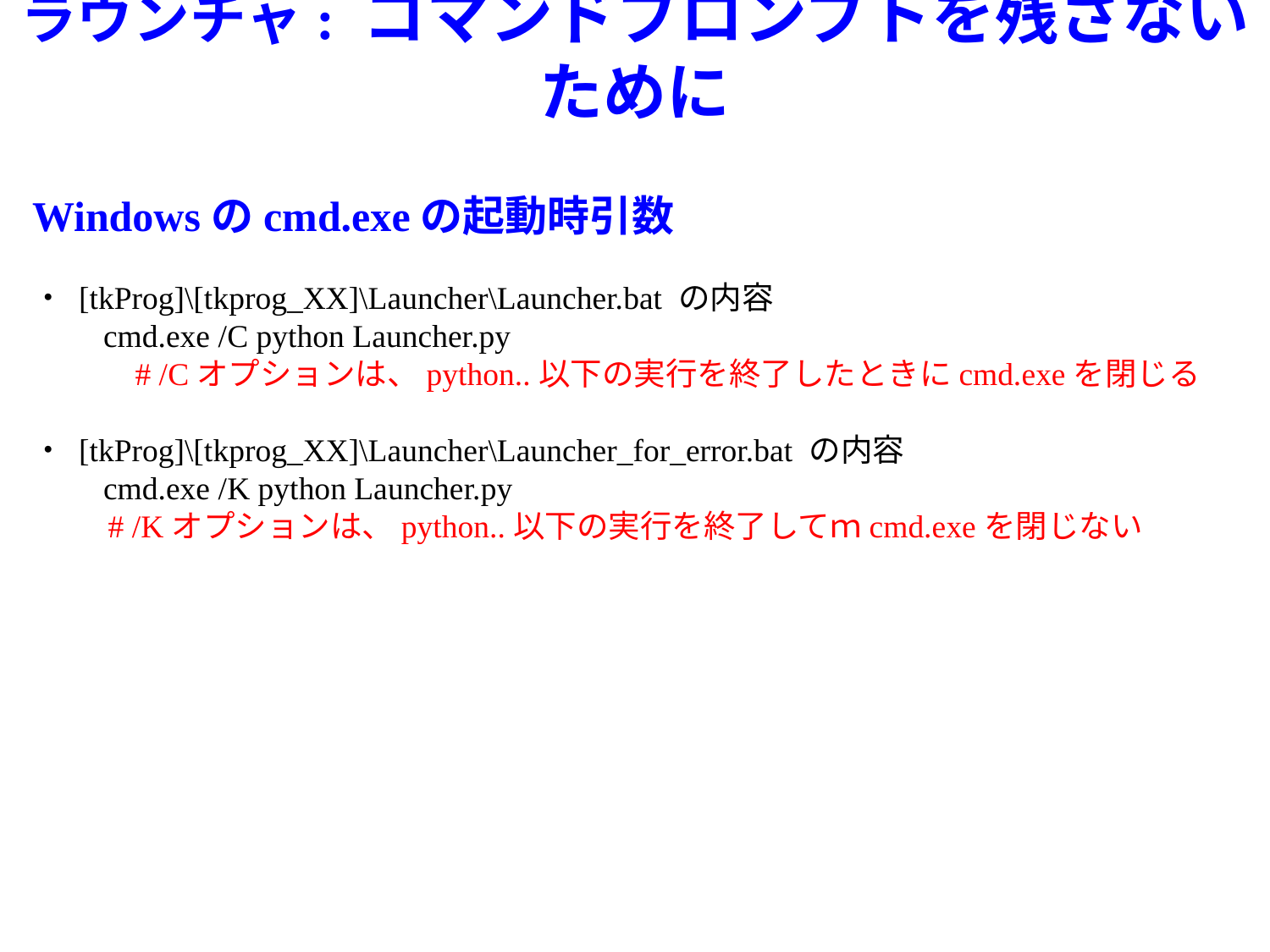

# ラウンチャ: コマンドプロンプトを残さないために
Windowsのcmd.exeの起動時引数

・ [tkProg]\[tkprog_XX]\Launcher\Launcher.bat の内容
　　cmd.exe /C python Launcher.py
　　　# /Cオプションは、python..以下の実行を終了したときにcmd.exeを閉じる

・ [tkProg]\[tkprog_XX]\Launcher\Launcher_for_error.bat の内容
　　cmd.exe /K python Launcher.py
	　# /Kオプションは、python..以下の実行を終了してｍcmd.exeを閉じない